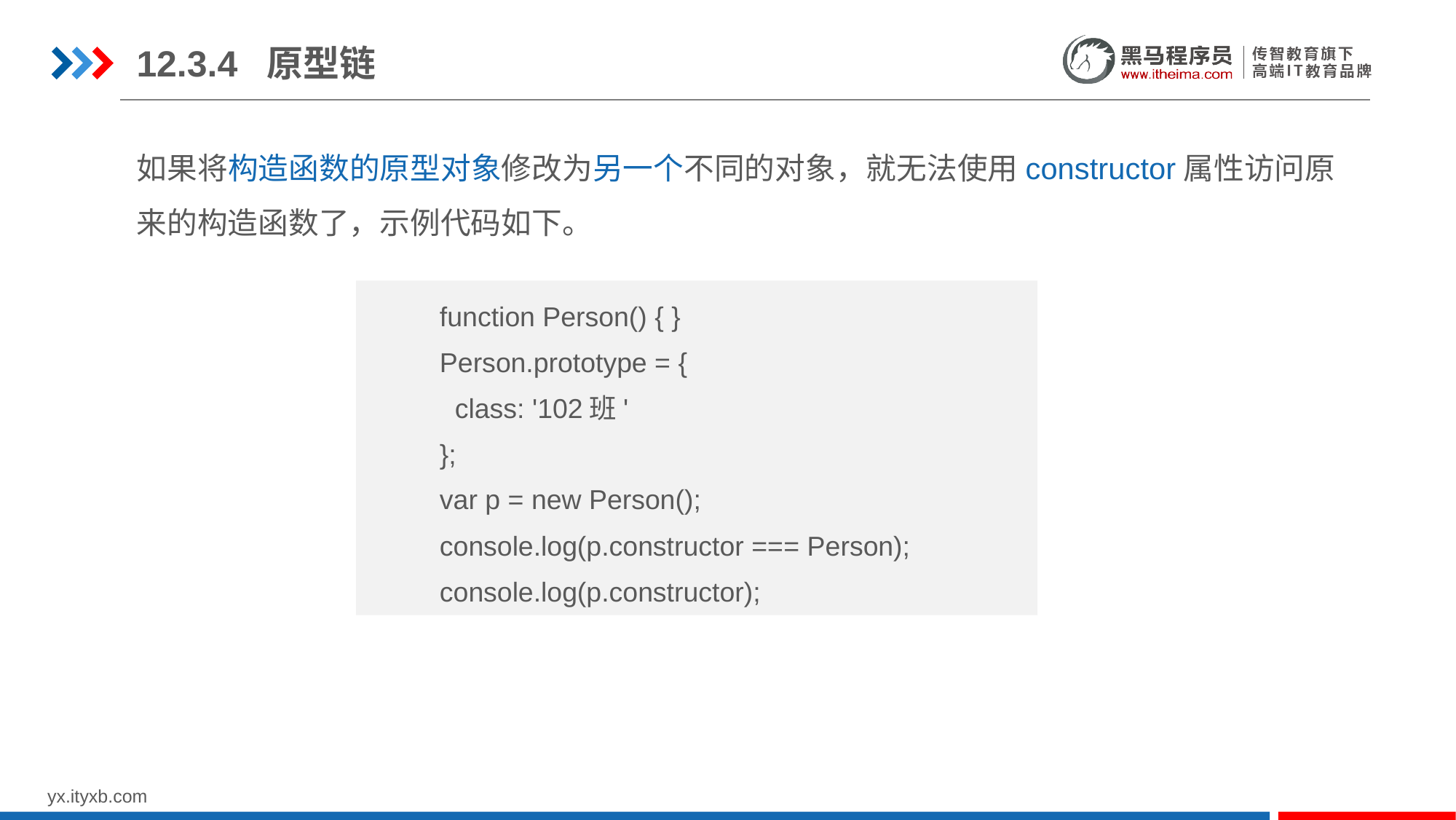

12.3.4  原型链
如果将构造函数的原型对象修改为另一个不同的对象，就无法使用constructor属性访问原来的构造函数了，示例代码如下。
function Person() { }
Person.prototype = {
  class: '102班'
};
var p = new Person();
console.log(p.constructor === Person);
console.log(p.constructor);